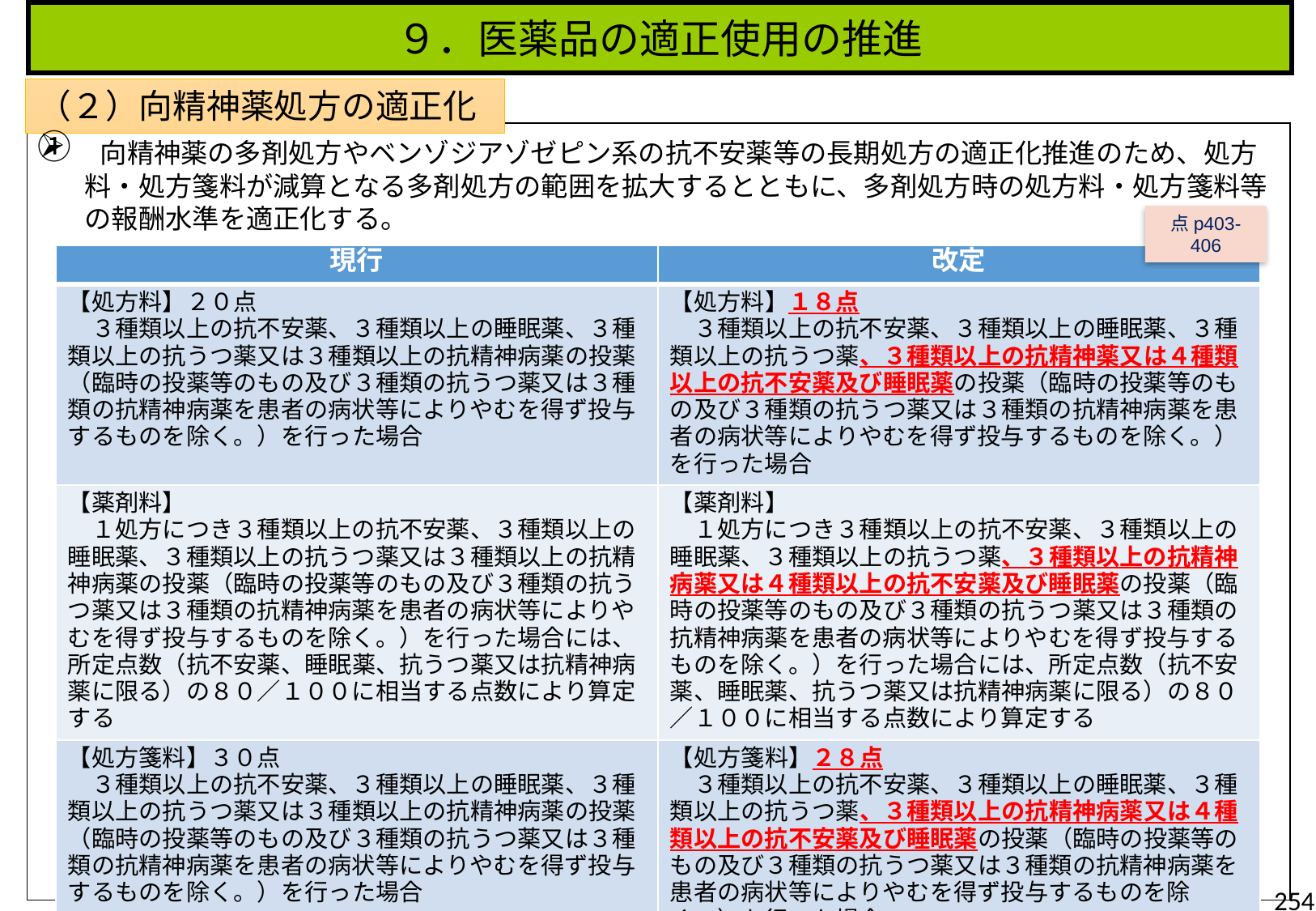

９．医薬品の適正使用の推進
（２）向精神薬処方の適正化①
 向精神薬の多剤処方やベンゾジアゾゼピン系の抗不安薬等の長期処方の適正化推進のため、処方料・処方箋料が減算となる多剤処方の範囲を拡大するとともに、多剤処方時の処方料・処方箋料等の報酬水準を適正化する。

点p403-406
| 現行 | 改定 |
| --- | --- |
| 【処方料】２０点 　３種類以上の抗不安薬、３種類以上の睡眠薬、３種類以上の抗うつ薬又は３種類以上の抗精神病薬の投薬（臨時の投薬等のもの及び３種類の抗うつ薬又は３種類の抗精神病薬を患者の病状等によりやむを得ず投与するものを除く。）を行った場合 | 【処方料】１８点 　３種類以上の抗不安薬、３種類以上の睡眠薬、３種類以上の抗うつ薬、３種類以上の抗精神薬又は４種類以上の抗不安薬及び睡眠薬の投薬（臨時の投薬等のもの及び３種類の抗うつ薬又は３種類の抗精神病薬を患者の病状等によりやむを得ず投与するものを除く。）を行った場合 |
| 【薬剤料】 　１処方につき３種類以上の抗不安薬、３種類以上の睡眠薬、３種類以上の抗うつ薬又は３種類以上の抗精神病薬の投薬（臨時の投薬等のもの及び３種類の抗うつ薬又は３種類の抗精神病薬を患者の病状等によりやむを得ず投与するものを除く。）を行った場合には、所定点数（抗不安薬、睡眠薬、抗うつ薬又は抗精神病薬に限る）の８０／１００に相当する点数により算定する | 【薬剤料】 　１処方につき３種類以上の抗不安薬、３種類以上の睡眠薬、３種類以上の抗うつ薬、３種類以上の抗精神病薬又は４種類以上の抗不安薬及び睡眠薬の投薬（臨時の投薬等のもの及び３種類の抗うつ薬又は３種類の抗精神病薬を患者の病状等によりやむを得ず投与するものを除く。）を行った場合には、所定点数（抗不安薬、睡眠薬、抗うつ薬又は抗精神病薬に限る）の８０／１００に相当する点数により算定する |
| 【処方箋料】３０点 　３種類以上の抗不安薬、３種類以上の睡眠薬、３種類以上の抗うつ薬又は３種類以上の抗精神病薬の投薬（臨時の投薬等のもの及び３種類の抗うつ薬又は３種類の抗精神病薬を患者の病状等によりやむを得ず投与するものを除く。）を行った場合 | 【処方箋料】２８点 　３種類以上の抗不安薬、３種類以上の睡眠薬、３種類以上の抗うつ薬、３種類以上の抗精神病薬又は４種類以上の抗不安薬及び睡眠薬の投薬（臨時の投薬等のもの及び３種類の抗うつ薬又は３種類の抗精神病薬を患者の病状等によりやむを得ず投与するものを除く。）を行った場合 |
254